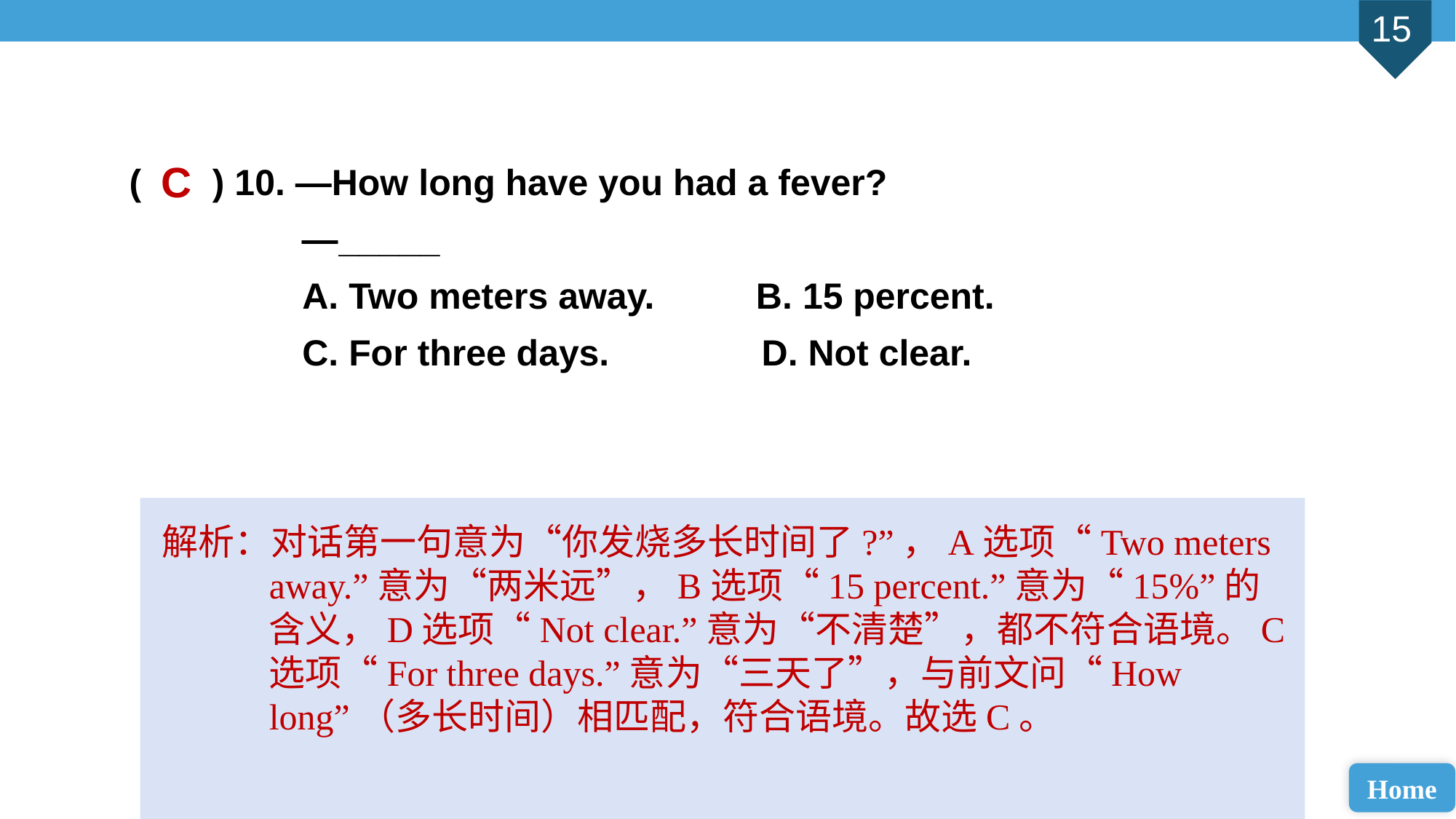

(       ) 10. —How long have you had a fever?
                 —_____
                 A. Two meters away.          B. 15 percent.
                 C. For three days.               D. Not clear.
C

解析：对话第一句意为“你发烧多长时间了?”，A选项“Two meters away.”意为“两米远”，B选项“15 percent.”意为“15%”的含义，D选项“Not clear.”意为“不清楚”，都不符合语境。C选项“For three days.”意为“三天了”，与前文问“How long”（多长时间）相匹配，符合语境。故选C。